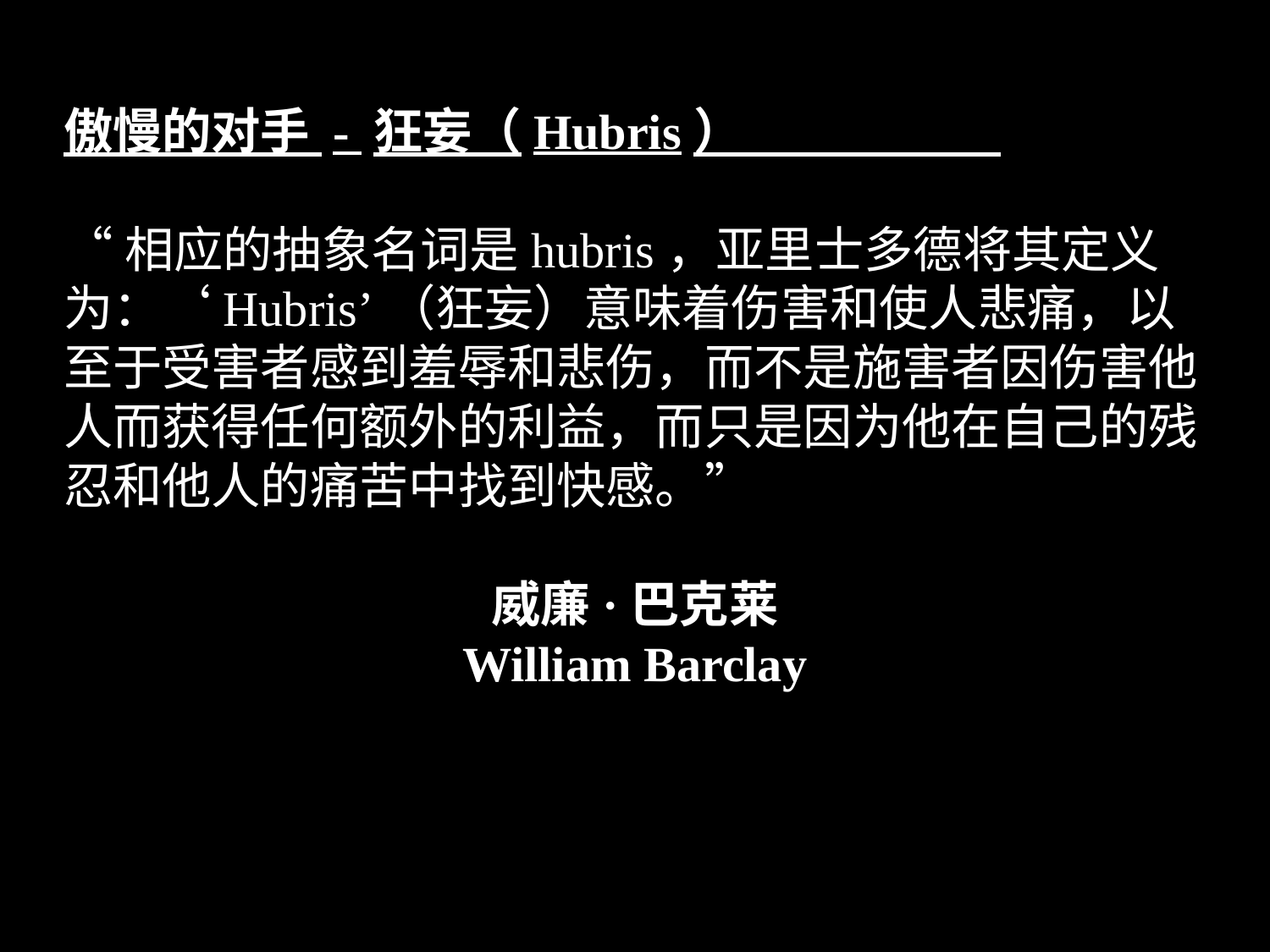

傲慢的对手 - 狂妄（Hubris）

“相应的抽象名词是hubris，亚里士多德将其定义为：‘Hubris’（狂妄）意味着伤害和使人悲痛，以至于受害者感到羞辱和悲伤，而不是施害者因伤害他人而获得任何额外的利益，而只是因为他在自己的残忍和他人的痛苦中找到快感。”

威廉·巴克莱
William Barclay